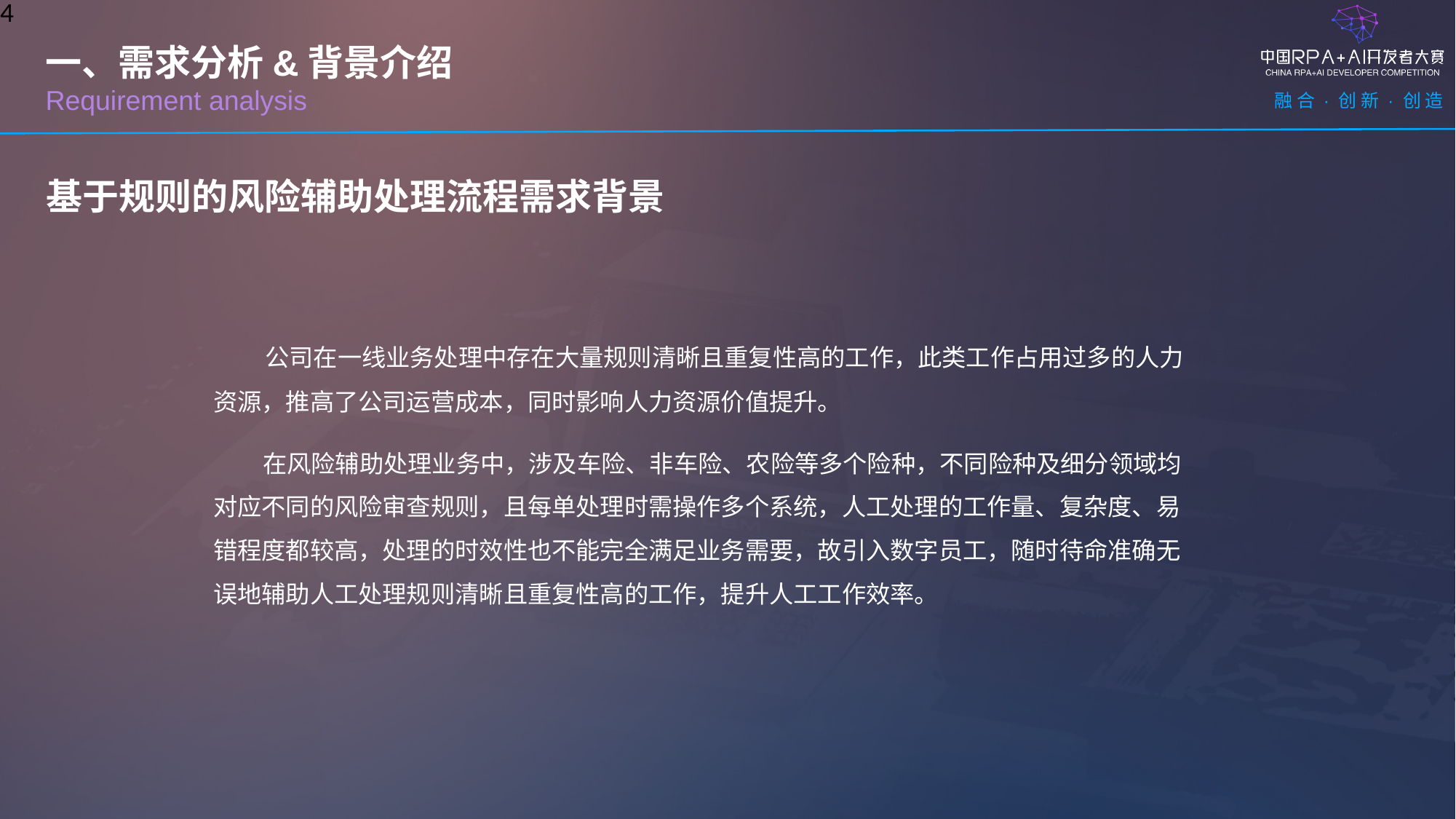

4
一、需求分析&背景介绍
Requirement analysis
基于规则的风险辅助处理流程需求背景
        公司在一线业务处理中存在大量规则清晰且重复性高的工作，此类工作占用过多的人力资源，推高了公司运营成本，同时影响人力资源价值提升。
        在风险辅助处理业务中，涉及车险、非车险、农险等多个险种，不同险种及细分领域均对应不同的风险审查规则，且每单处理时需操作多个系统，人工处理的工作量、复杂度、易错程度都较高，处理的时效性也不能完全满足业务需要，故引入数字员工，随时待命准确无误地辅助人工处理规则清晰且重复性高的工作，提升人工工作效率。